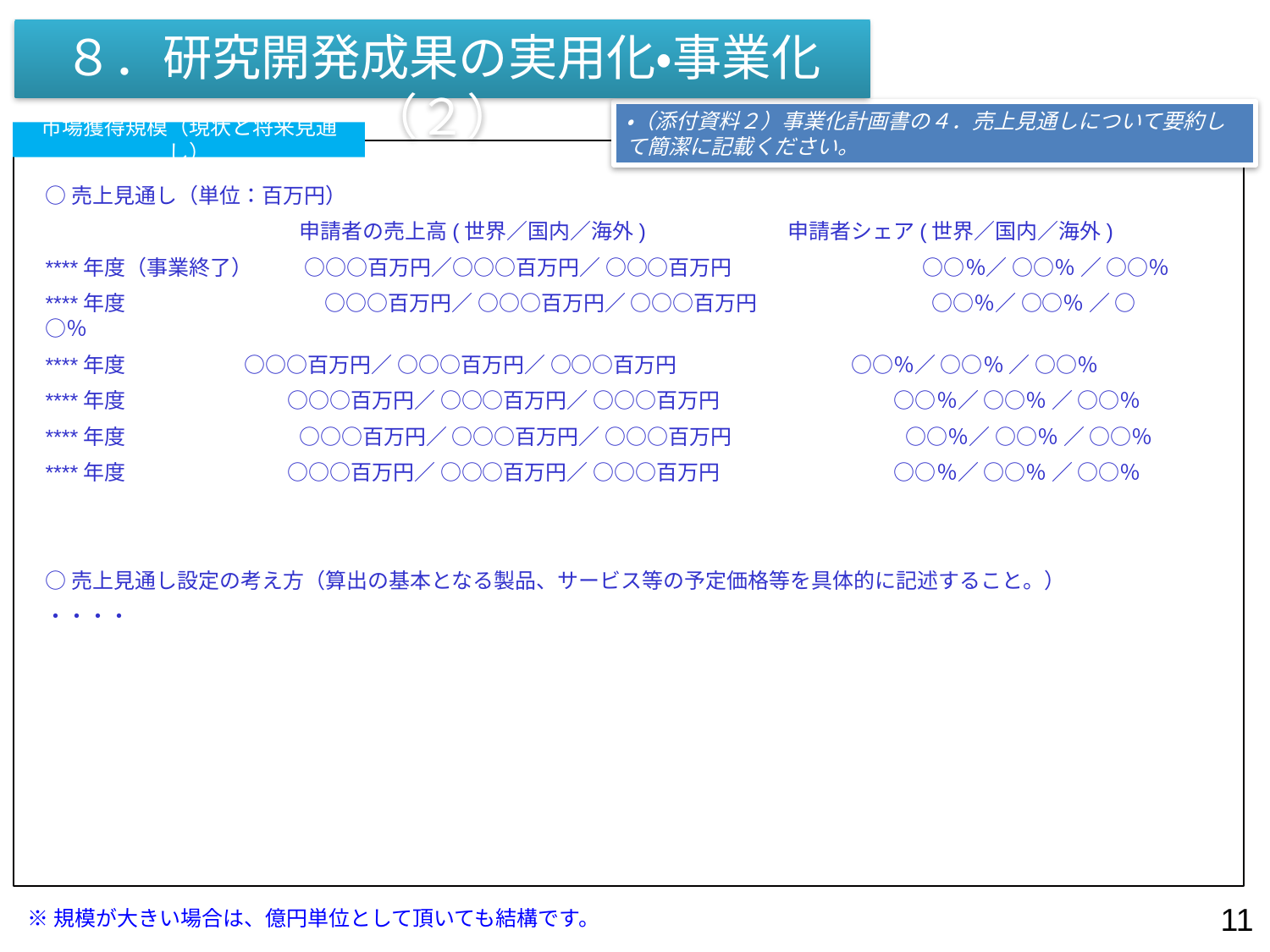

８．研究開発成果の実用化・事業化（２）
・（添付資料２）事業化計画書の４．売上見通しについて要約して簡潔に記載ください。
市場獲得規模（現状と将来見通し）

○売上見通し（単位：百万円）
		申請者の売上高(世界／国内／海外)	　　              申請者シェア(世界／国内／海外)
****年度（事業終了） 　　 ○○○百万円／○○○百万円／ ○○○百万円　　　　　　　　　○○％／ ○○％ ／ ○○％
****年度	　　　　　　 　○○○百万円／ ○○○百万円／ ○○○百万円　　　　　　　 　○○％／ ○○％ ／ ○○％
****年度                     　○○○百万円／ ○○○百万円／ ○○○百万円　　　　　　　　 ○○％／ ○○％ ／ ○○％
****年度　　　　　            ○○○百万円／ ○○○百万円／ ○○○百万円　　　　　　　　 ○○％／ ○○％ ／ ○○％
****年度　　　　　          　○○○百万円／ ○○○百万円／ ○○○百万円　　　　　　　　 ○○％／ ○○％ ／ ○○％
****年度　　　　　            ○○○百万円／ ○○○百万円／ ○○○百万円　　　　　　　　 ○○％／ ○○％ ／ ○○％

○売上見通し設定の考え方（算出の基本となる製品、サービス等の予定価格等を具体的に記述すること。）
・・・・
※規模が大きい場合は、億円単位として頂いても結構です。
11